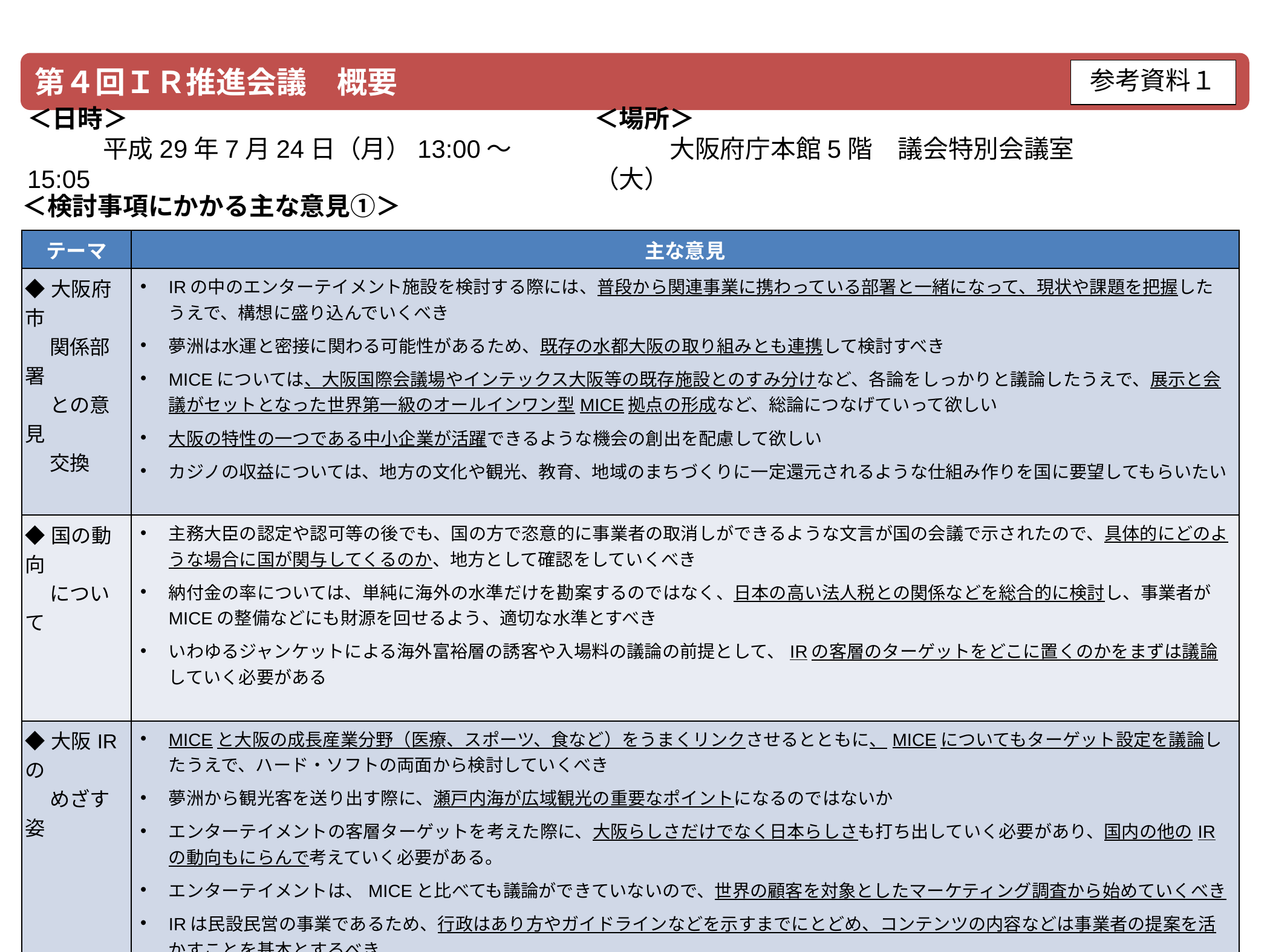

第４回ＩＲ推進会議　概要
参考資料１
＜日時＞
　　　平成29年7月24日（月）13:00～15:05
＜場所＞
　　　大阪府庁本館5階　議会特別会議室（大）
＜検討事項にかかる主な意見①＞
| テーマ | 主な意見 |
| --- | --- |
| ◆大阪府市 　 関係部署 　 との意見 　 交換 | IRの中のエンターテイメント施設を検討する際には、普段から関連事業に携わっている部署と一緒になって、現状や課題を把握したうえで、構想に盛り込んでいくべき 夢洲は水運と密接に関わる可能性があるため、既存の水都大阪の取り組みとも連携して検討すべき MICEについては、大阪国際会議場やインテックス大阪等の既存施設とのすみ分けなど、各論をしっかりと議論したうえで、展示と会議がセットとなった世界第一級のオールインワン型MICE拠点の形成など、総論につなげていって欲しい 大阪の特性の一つである中小企業が活躍できるような機会の創出を配慮して欲しい カジノの収益については、地方の文化や観光、教育、地域のまちづくりに一定還元されるような仕組み作りを国に要望してもらいたい |
| ◆国の動向 　 について | 主務大臣の認定や認可等の後でも、国の方で恣意的に事業者の取消しができるような文言が国の会議で示されたので、具体的にどのような場合に国が関与してくるのか、地方として確認をしていくべき 納付金の率については、単純に海外の水準だけを勘案するのではなく、日本の高い法人税との関係などを総合的に検討し、事業者がMICEの整備などにも財源を回せるよう、適切な水準とすべき いわゆるジャンケットによる海外富裕層の誘客や入場料の議論の前提として、IRの客層のターゲットをどこに置くのかをまずは議論していく必要がある |
| ◆大阪IRの 　 めざす姿 | MICEと大阪の成長産業分野（医療、スポーツ、食など）をうまくリンクさせるとともに、MICEについてもターゲット設定を議論したうえで、ハード・ソフトの両面から検討していくべき 夢洲から観光客を送り出す際に、瀬戸内海が広域観光の重要なポイントになるのではないか エンターテイメントの客層ターゲットを考えた際に、大阪らしさだけでなく日本らしさも打ち出していく必要があり、国内の他のIRの動向もにらんで考えていく必要がある。 エンターテイメントは、MICEと比べても議論ができていないので、世界の顧客を対象としたマーケティング調査から始めていくべき IRは民設民営の事業であるため、行政はあり方やガイドラインなどを示すまでにとどめ、コンテンツの内容などは事業者の提案を活かすことを基本とするべき IRの趣旨を考えると、グローバルが最も大事な視点で、そこに大阪らしさなどのユニークを加えていくべき 大阪市が支援しているアーツカウンシルなどとうまく結びつけて、第三者がIRのコンテンツのあり方などを議論できる場をつくっていくことが大事 |